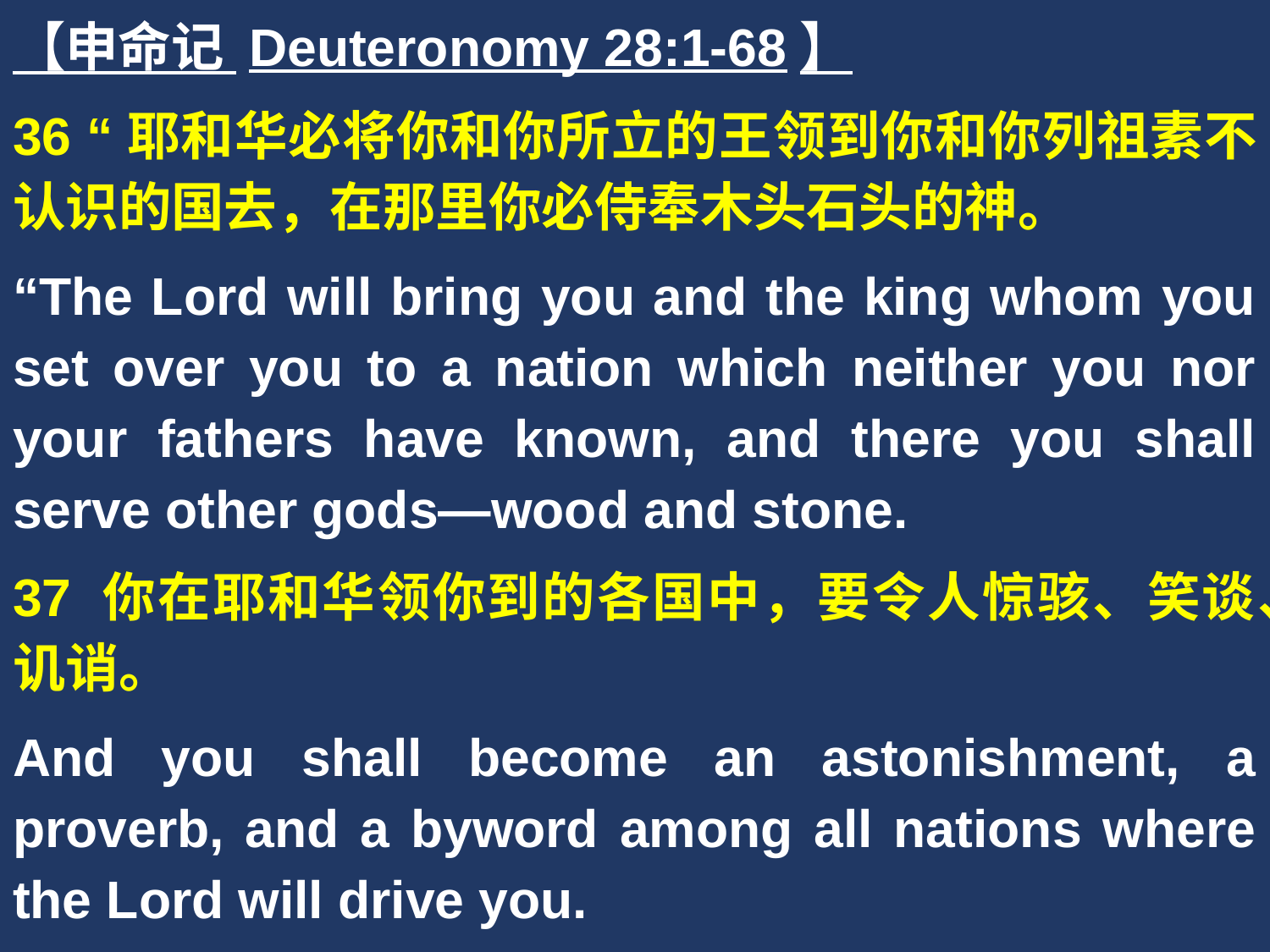

【申命记 Deuteronomy 28:1-68】
36 “耶和华必将你和你所立的王领到你和你列祖素不认识的国去，在那里你必侍奉木头石头的神。
“The Lord will bring you and the king whom you set over you to a nation which neither you nor your fathers have known, and there you shall serve other gods—wood and stone.
37 你在耶和华领你到的各国中，要令人惊骇、笑谈、讥诮。
And you shall become an astonishment, a proverb, and a byword among all nations where the Lord will drive you.